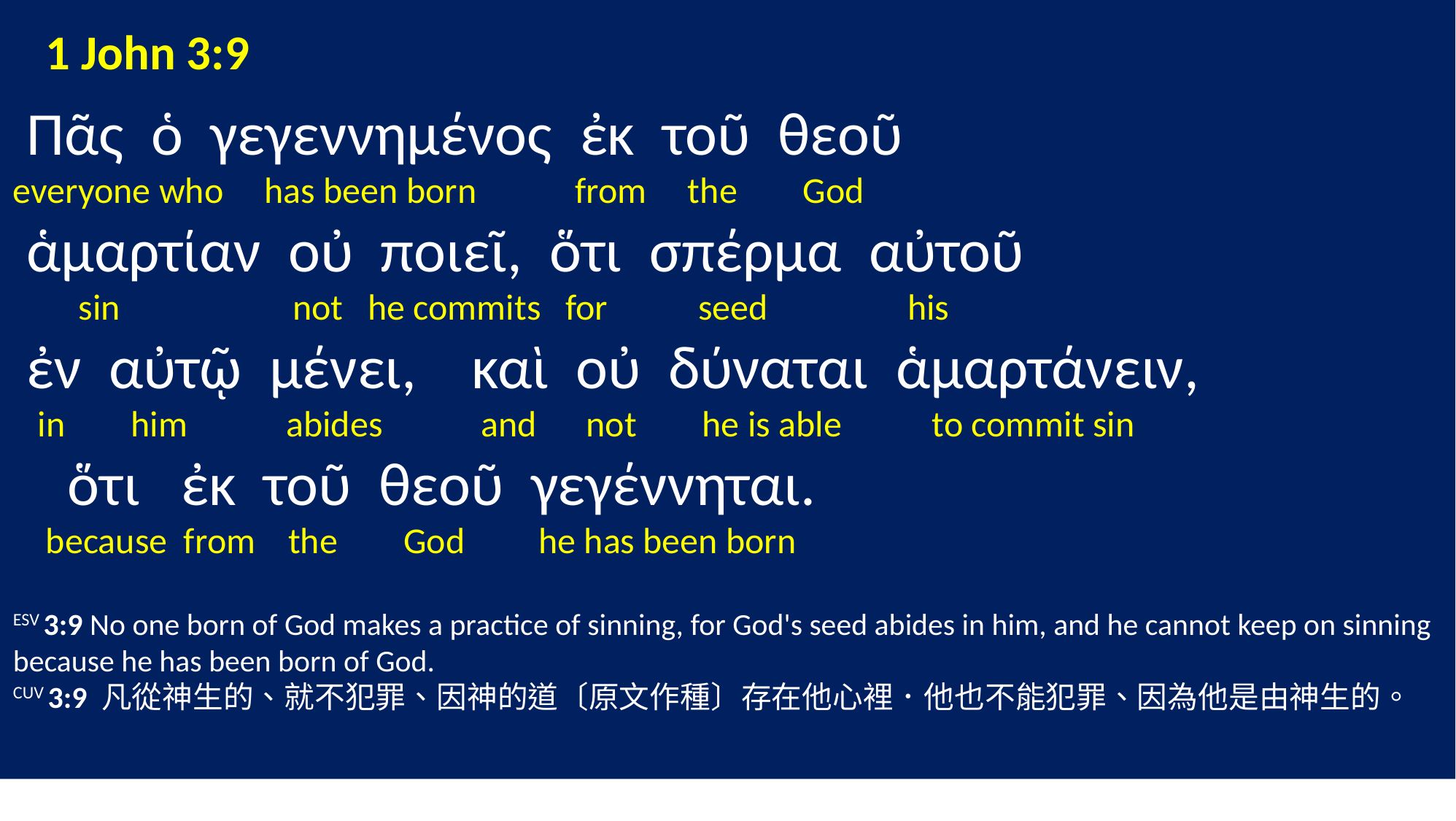

1 John 3:9

 Πᾶς  ὁ  γεγεννημένος  ἐκ  τοῦ  θεοῦ
everyone who     has been born            from     the        God
 ἁμαρτίαν  οὐ  ποιεῖ,  ὅτι  σπέρμα  αὐτοῦ
        sin                     not   he commits   for           seed                 his
 ἐν  αὐτῷ  μένει,    καὶ  οὐ  δύναται  ἁμαρτάνειν,
   in        him            abides            and      not        he is able           to commit sin
    ὅτι   ἐκ  τοῦ  θεοῦ  γεγέννηται.
    because  from    the        God         he has been born

ESV 3:9 No one born of God makes a practice of sinning, for God's seed abides in him, and he cannot keep on sinning because he has been born of God.
CUV 3:9 凡從神生的、就不犯罪、因神的道〔原文作種〕存在他心裡．他也不能犯罪、因為他是由神生的。